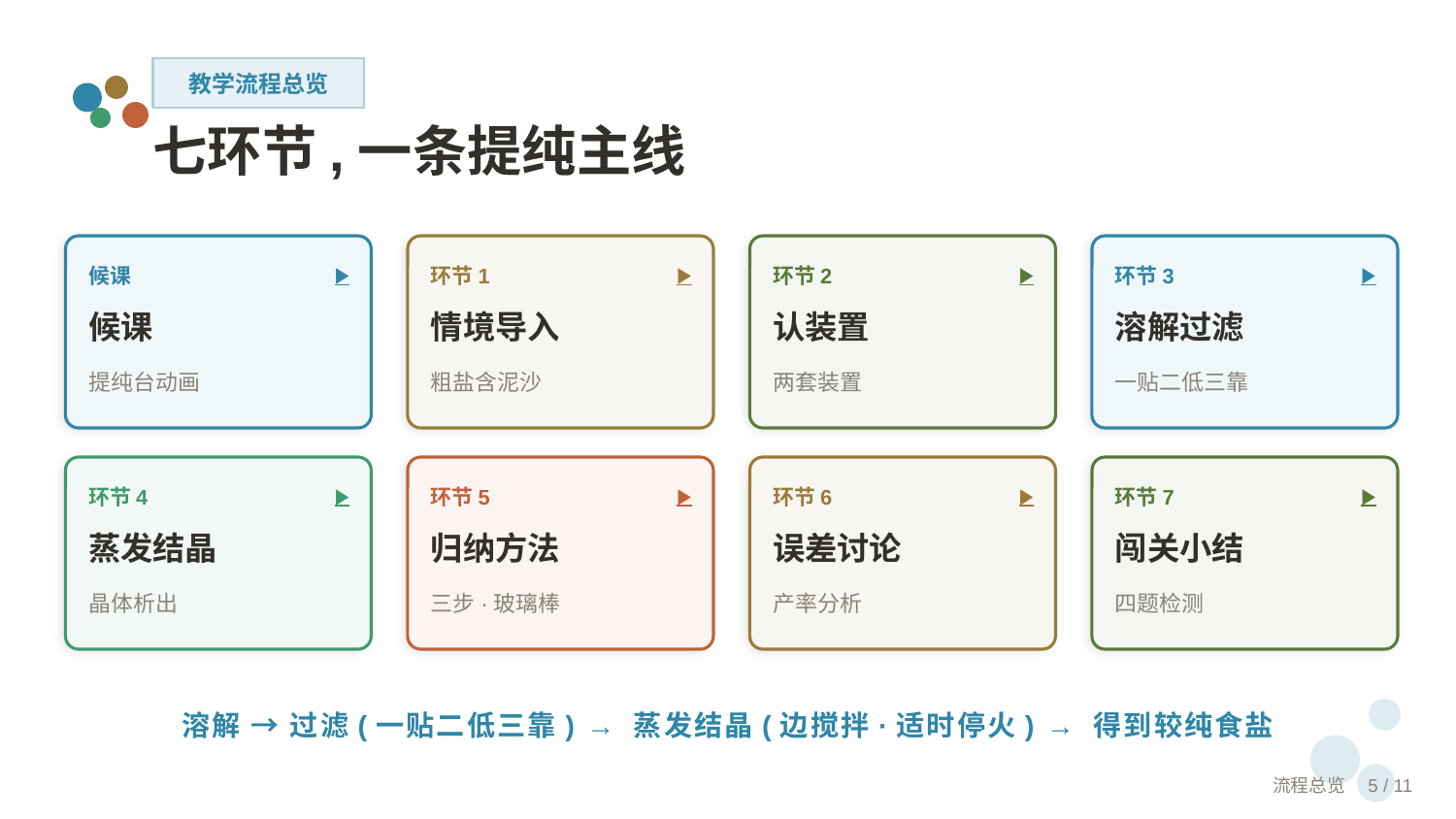

教学流程总览

七环节,一条提纯主线

▶
▶
▶
▶
候课
环节1
环节2
环节3
候课
情境导入
认装置
溶解过滤
提纯台动画
粗盐含泥沙
两套装置
一贴二低三靠

▶
▶
▶
▶
环节4
环节5
环节6
环节7
蒸发结晶
归纳方法
误差讨论
闯关小结
晶体析出
三步·玻璃棒
产率分析
四题检测
溶解 → 过滤(一贴二低三靠) → 蒸发结晶(边搅拌·适时停火) → 得到较纯食盐

流程总览　5 / 11